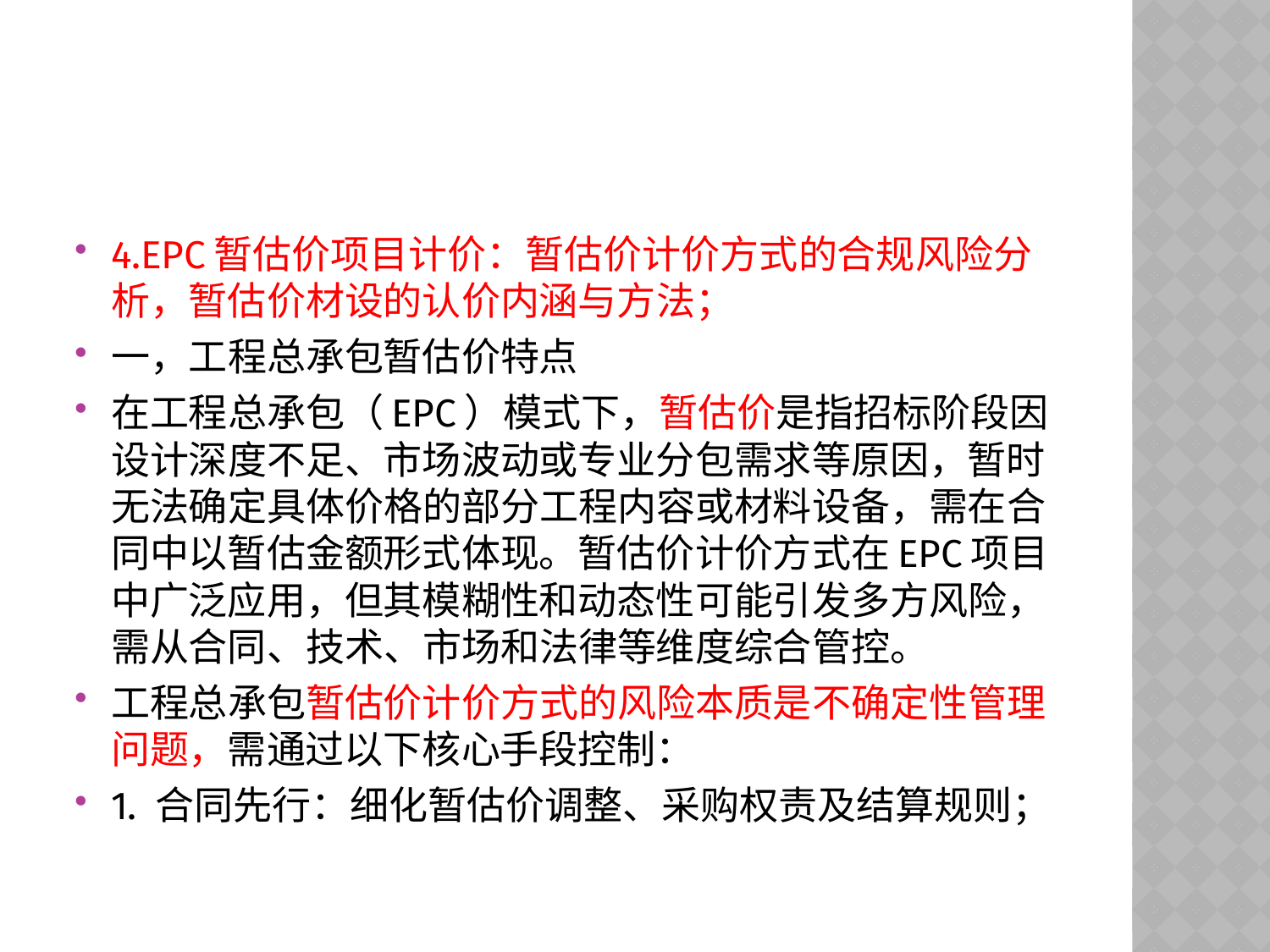

#
4.EPC暂估价项目计价：暂估价计价方式的合规风险分析，暂估价材设的认价内涵与方法；
一，工程总承包暂估价特点
在工程总承包（EPC）模式下，暂估价是指招标阶段因设计深度不足、市场波动或专业分包需求等原因，暂时无法确定具体价格的部分工程内容或材料设备，需在合同中以暂估金额形式体现。暂估价计价方式在EPC项目中广泛应用，但其模糊性和动态性可能引发多方风险，需从合同、技术、市场和法律等维度综合管控。
工程总承包暂估价计价方式的风险本质是不确定性管理问题，需通过以下核心手段控制：
1. 合同先行：细化暂估价调整、采购权责及结算规则；